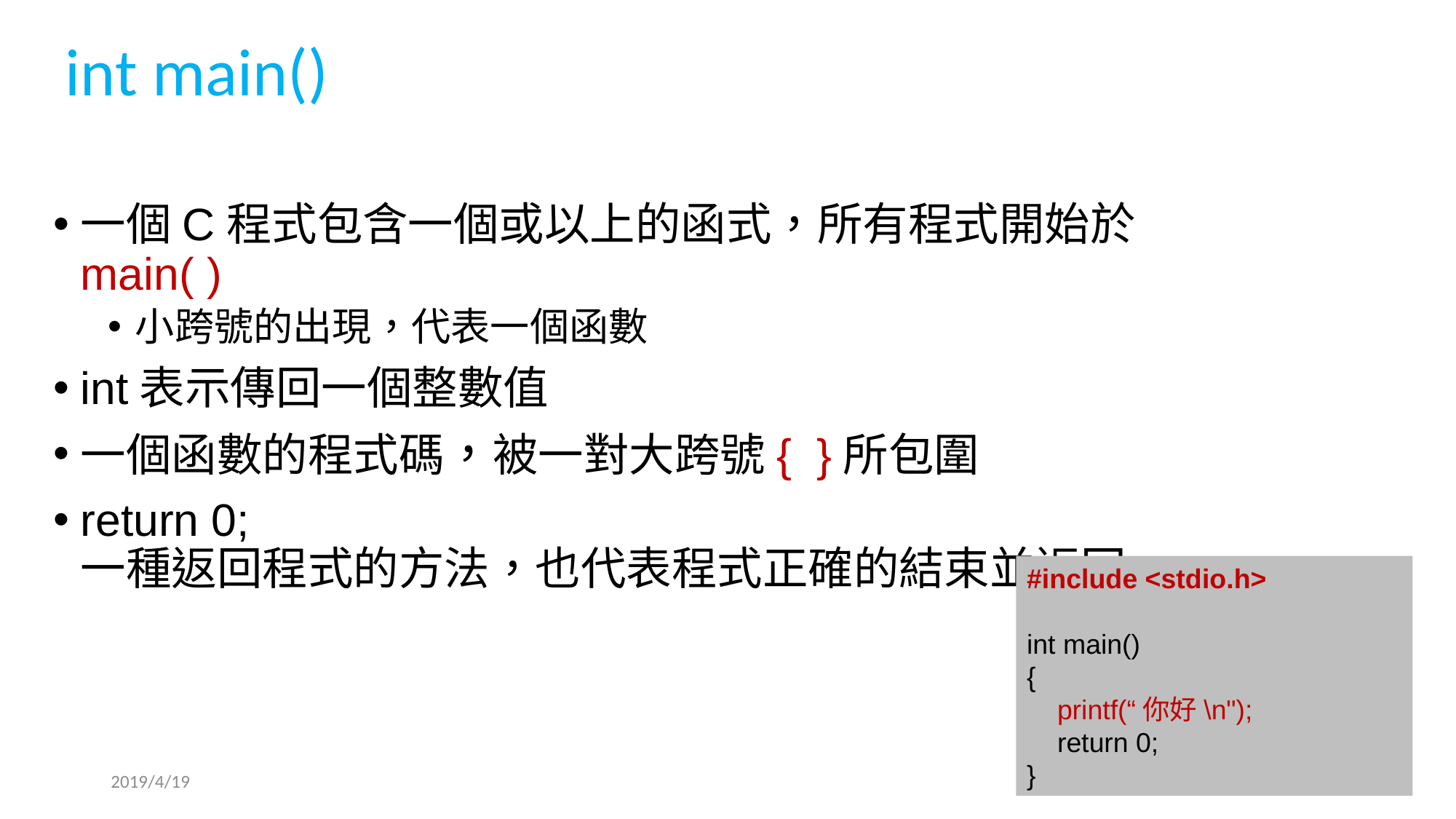

int main()
一個C程式包含一個或以上的函式，所有程式開始於main( )
小跨號的出現，代表一個函數
int表示傳回一個整數值
一個函數的程式碼，被一對大跨號{  }所包圍
return 0;
一種返回程式的方法，也代表程式正確的結束並返回

#include <stdio.h>

int main()
{
    printf(“你好\n");
    return 0;
}
2019/4/19
13